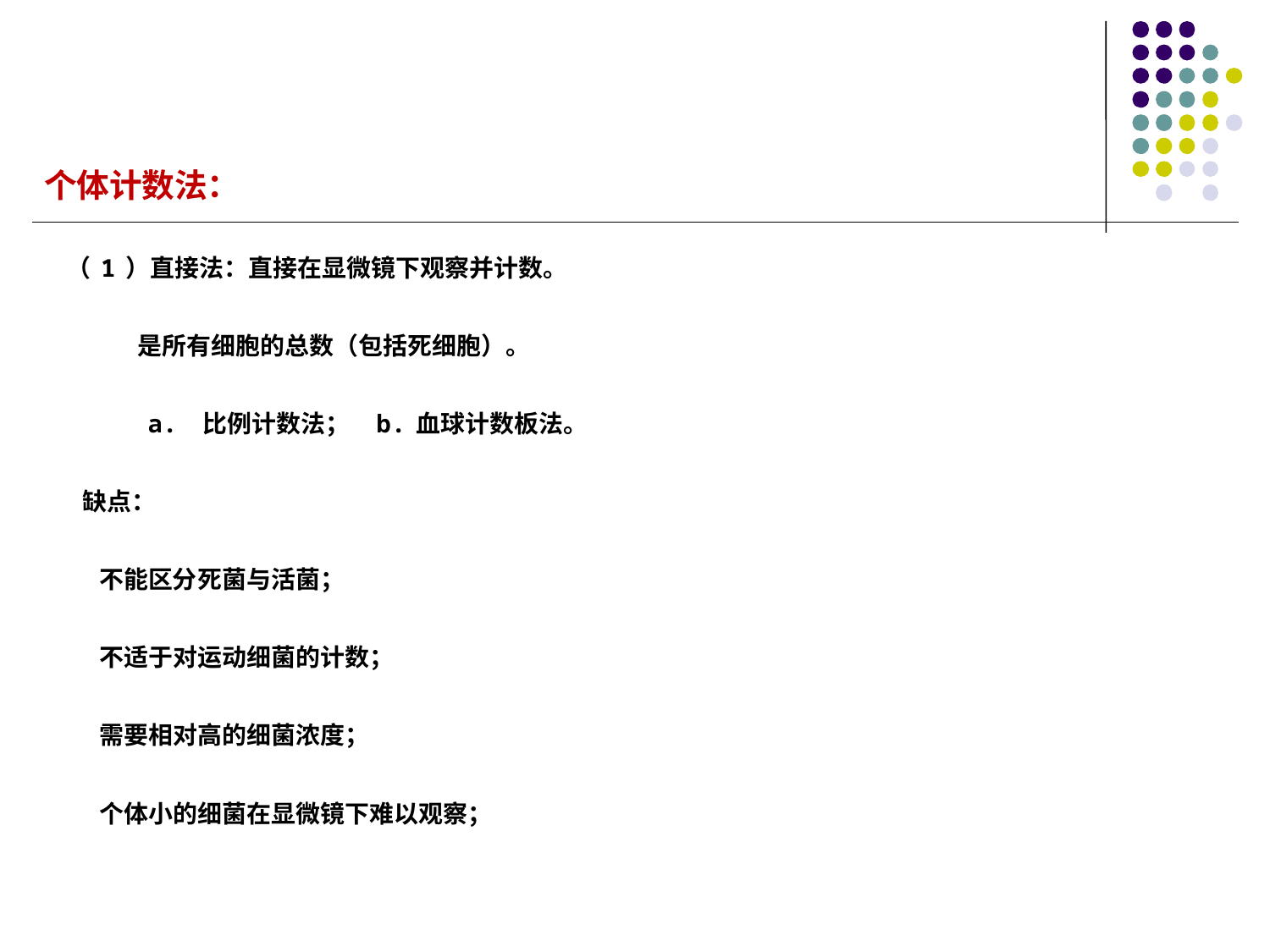

个体计数法：
    （1）直接法：直接在显微镜下观察并计数。
                 是所有细胞的总数（包括死细胞）。
                 a. 比例计数法；   b.血球计数板法。
       缺点：
          不能区分死菌与活菌；
          不适于对运动细菌的计数；
          需要相对高的细菌浓度；
          个体小的细菌在显微镜下难以观察；